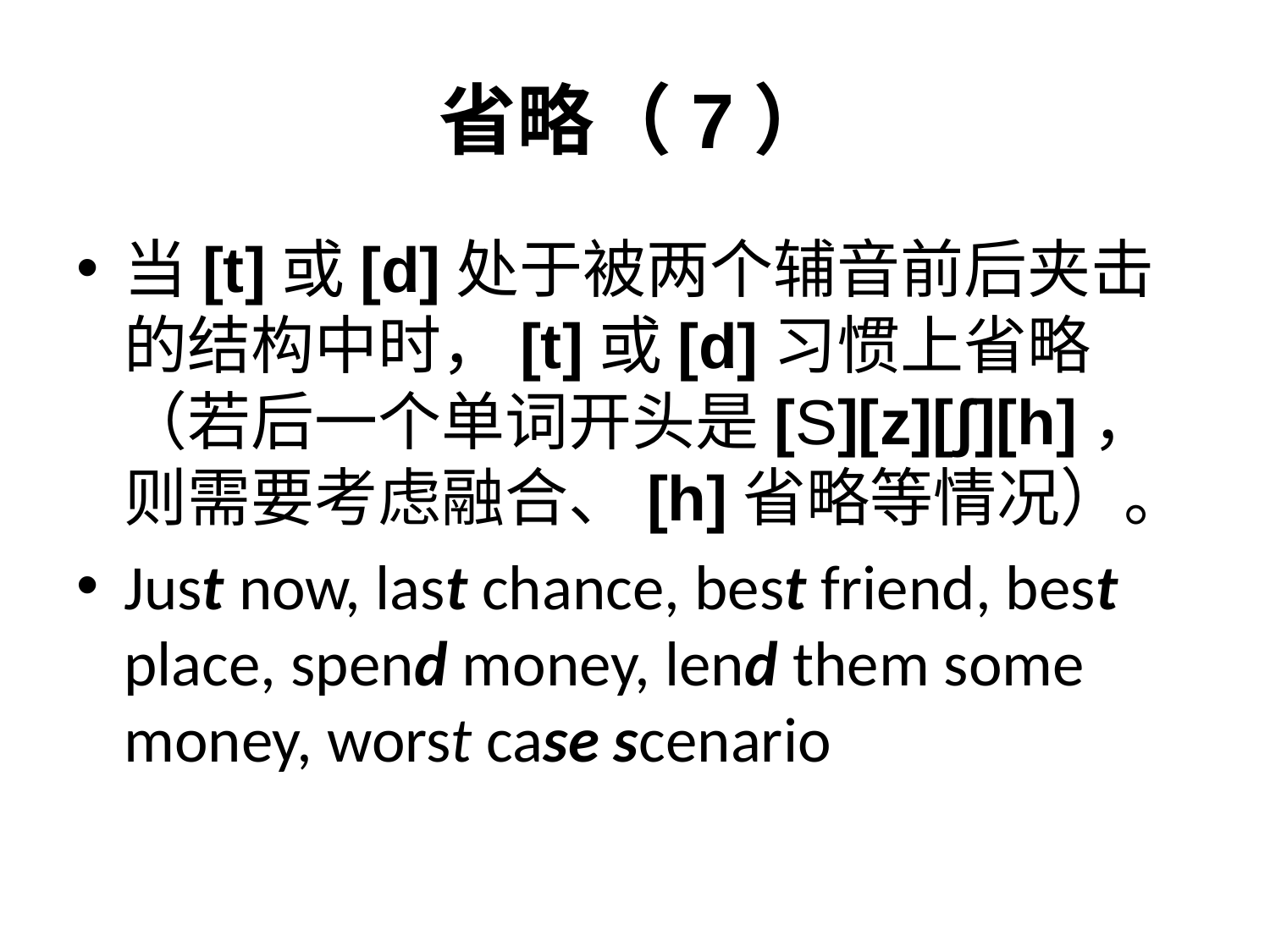

# 省略（7）
当[t]或[d]处于被两个辅音前后夹击的结构中时，[t]或[d]习惯上省略（若后一个单词开头是[Ѕ][z][ʃ][h]，则需要考虑融合、[h]省略等情况）。
Just now, last chance, best friend, best place, spend money, lend them some money, worst case scenario